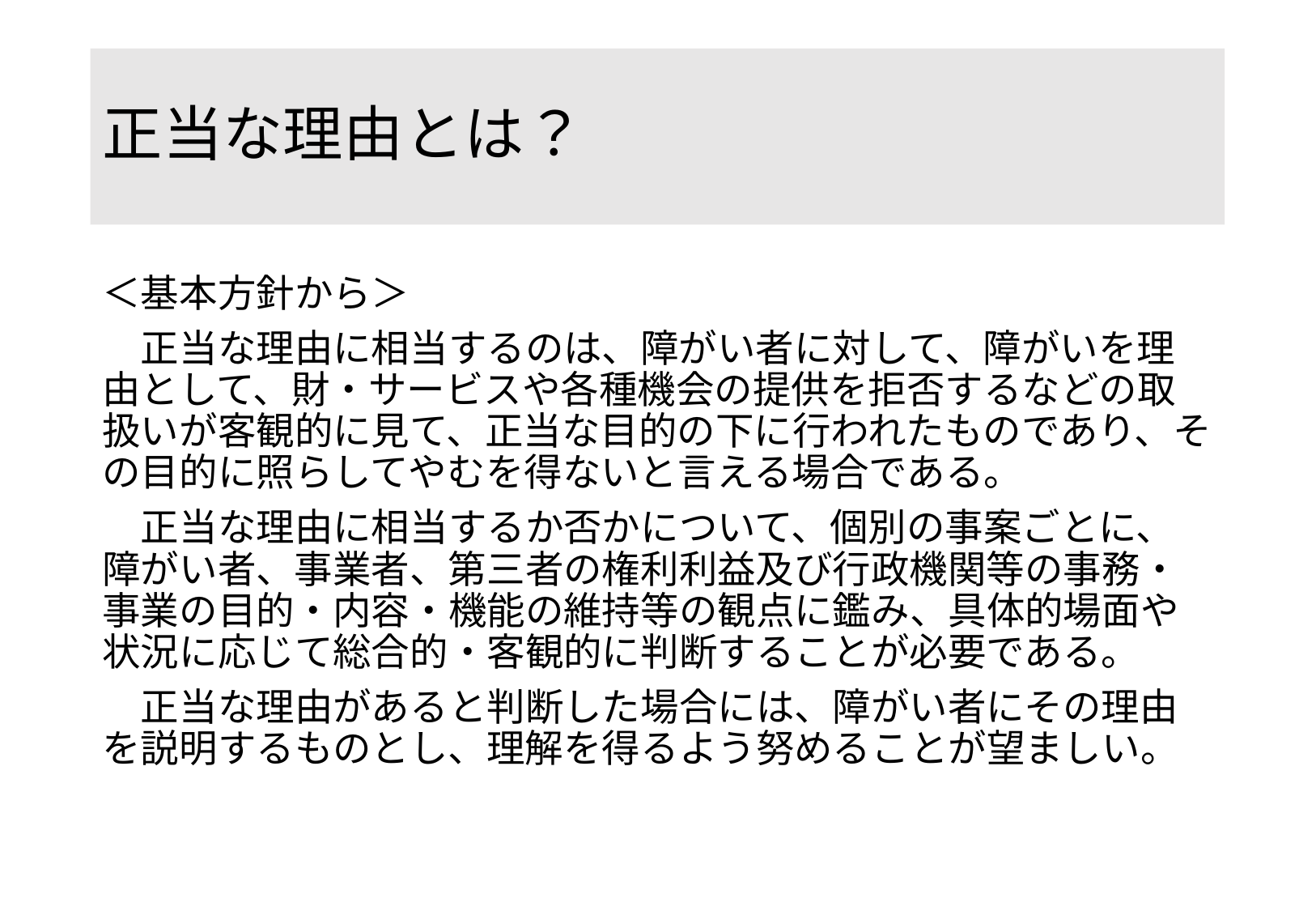

# 正当な理由とは？
＜基本方針から＞
　正当な理由に相当するのは、障がい者に対して、障がいを理由として、財・サービスや各種機会の提供を拒否するなどの取扱いが客観的に見て、正当な目的の下に行われたものであり、その目的に照らしてやむを得ないと言える場合である。
　正当な理由に相当するか否かについて、個別の事案ごとに、障がい者、事業者、第三者の権利利益及び行政機関等の事務・事業の目的・内容・機能の維持等の観点に鑑み、具体的場面や状況に応じて総合的・客観的に判断することが必要である。
　正当な理由があると判断した場合には、障がい者にその理由を説明するものとし、理解を得るよう努めることが望ましい。